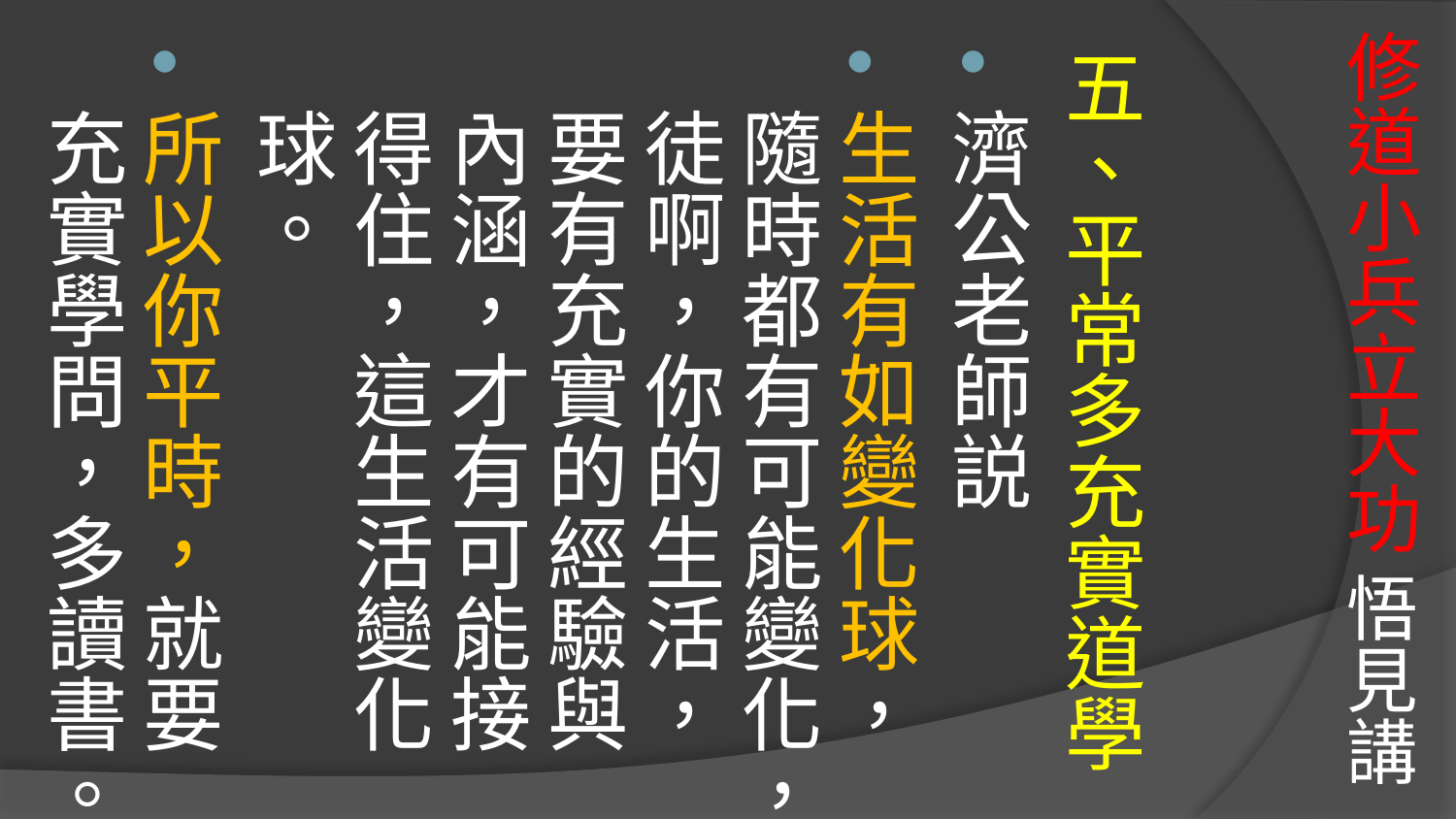

# 修道小兵立大功 悟見講
五、平常多充實道學
濟公老師説
生活有如變化球，隨時都有可能變化，徒啊，你的生活，要有充實的經驗與內涵，才有可能接得住，這生活變化球。
所以你平時，就要充實學問，多讀書。